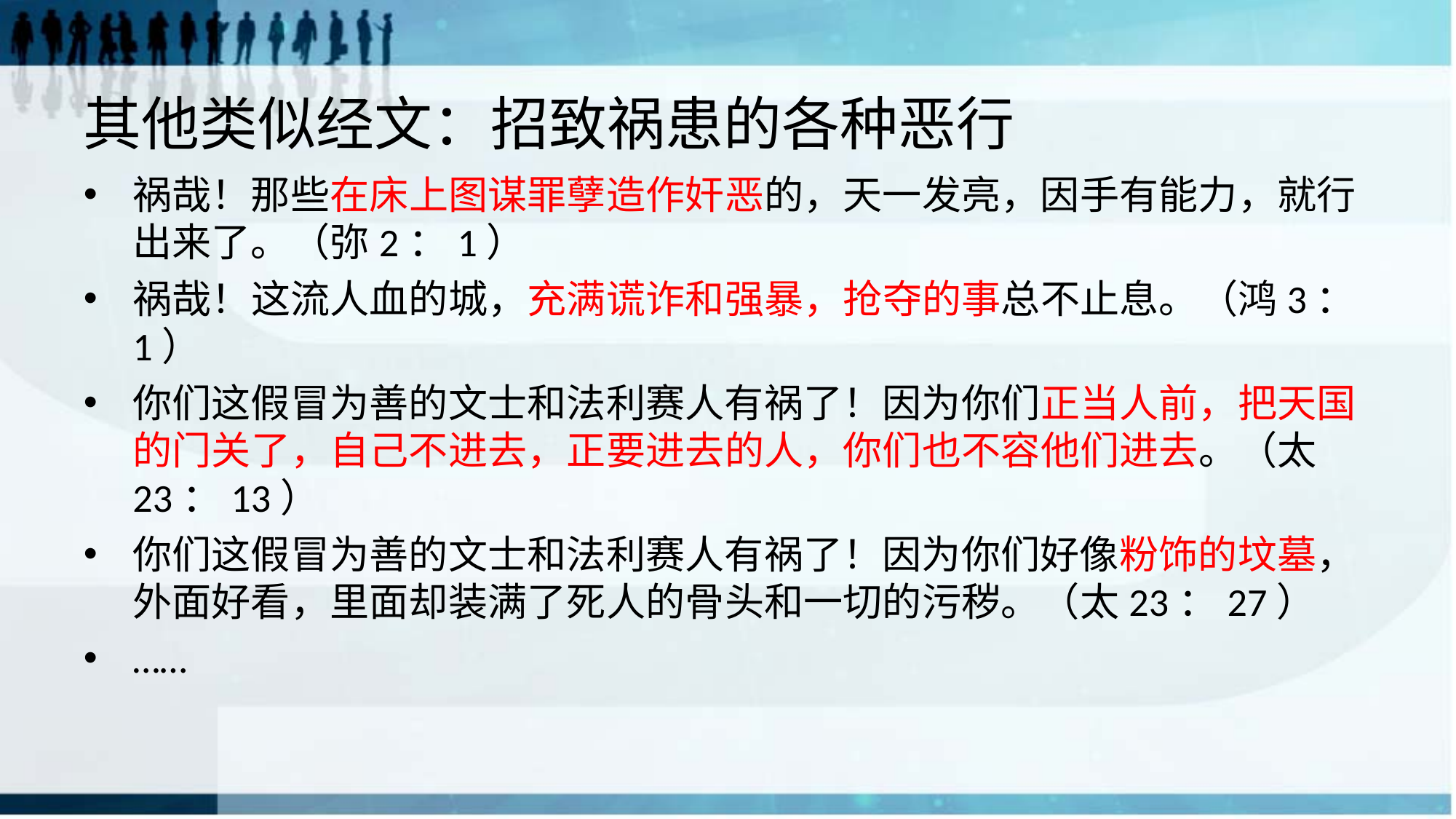

# 其他类似经文：招致祸患的各种恶行
祸哉！那些在床上图谋罪孽造作奸恶的，天一发亮，因手有能力，就行出来了。（弥2：1）
祸哉！这流人血的城，充满谎诈和强暴，抢夺的事总不止息。（鸿3：1）
你们这假冒为善的文士和法利赛人有祸了！因为你们正当人前，把天国的门关了，自己不进去，正要进去的人，你们也不容他们进去。（太23：13）
你们这假冒为善的文士和法利赛人有祸了！因为你们好像粉饰的坟墓，外面好看，里面却装满了死人的骨头和一切的污秽。（太23：27）
……